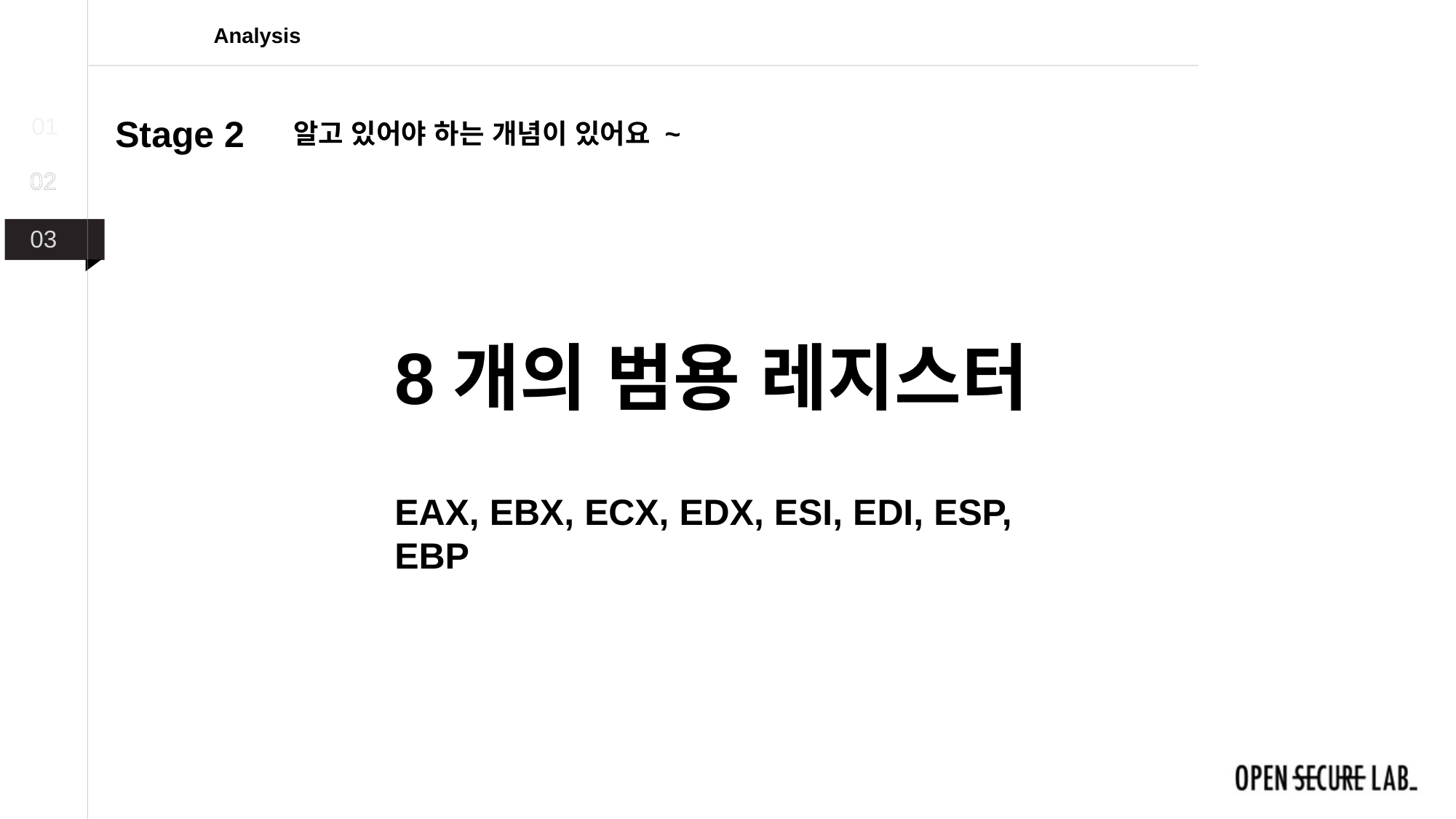

Analysis
01
Stage 2
알고 있어야 하는 개념이 있어요 ~
02
03

8개의 범용 레지스터
EAX, EBX, ECX, EDX, ESI, EDI, ESP, EBP